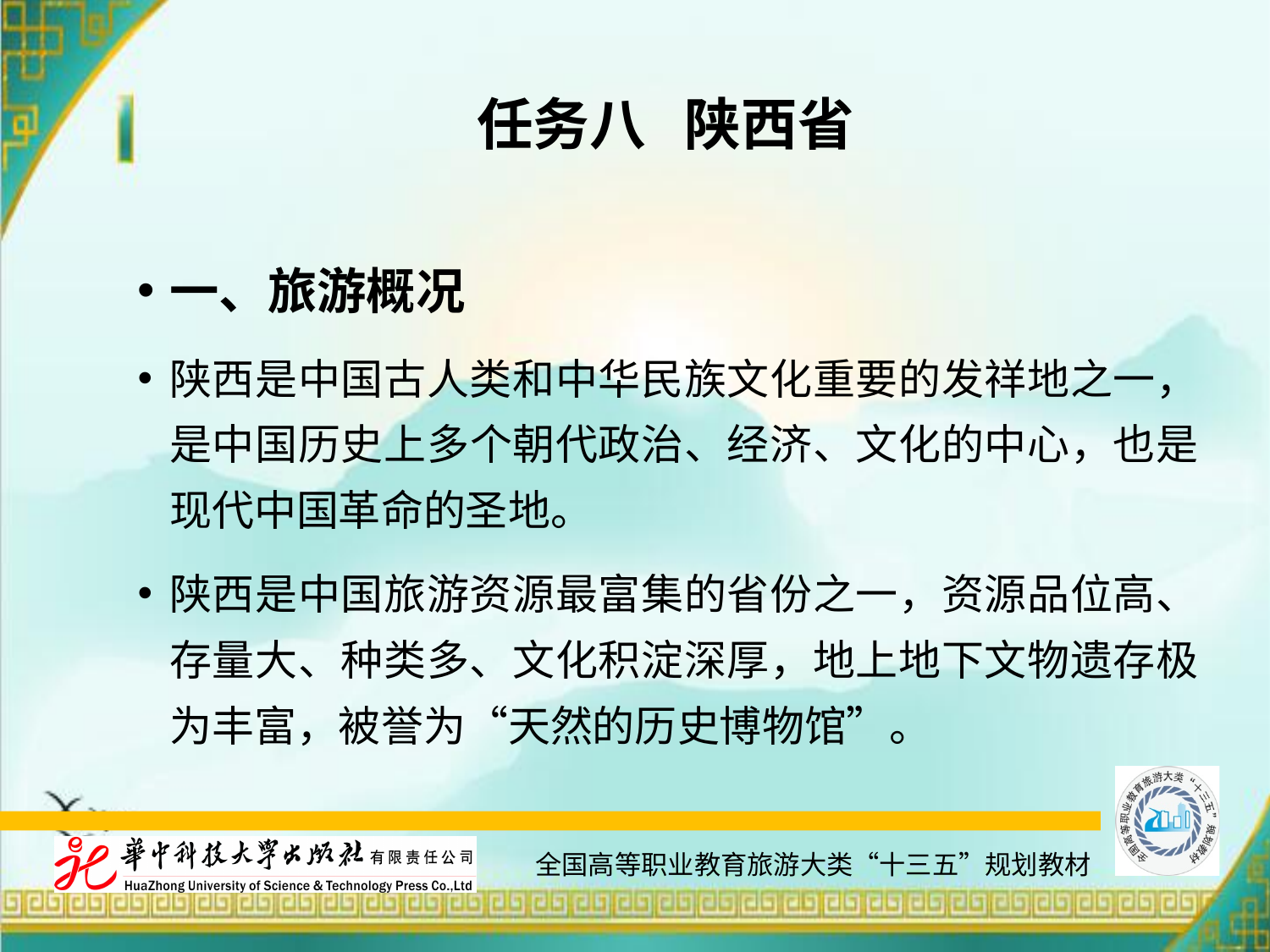

# 任务八   陕西省
一、旅游概况
陕西是中国古人类和中华民族文化重要的发祥地之一，是中国历史上多个朝代政治、经济、文化的中心，也是现代中国革命的圣地。
陕西是中国旅游资源最富集的省份之一，资源品位高、存量大、种类多、文化积淀深厚，地上地下文物遗存极为丰富，被誉为“天然的历史博物馆”。